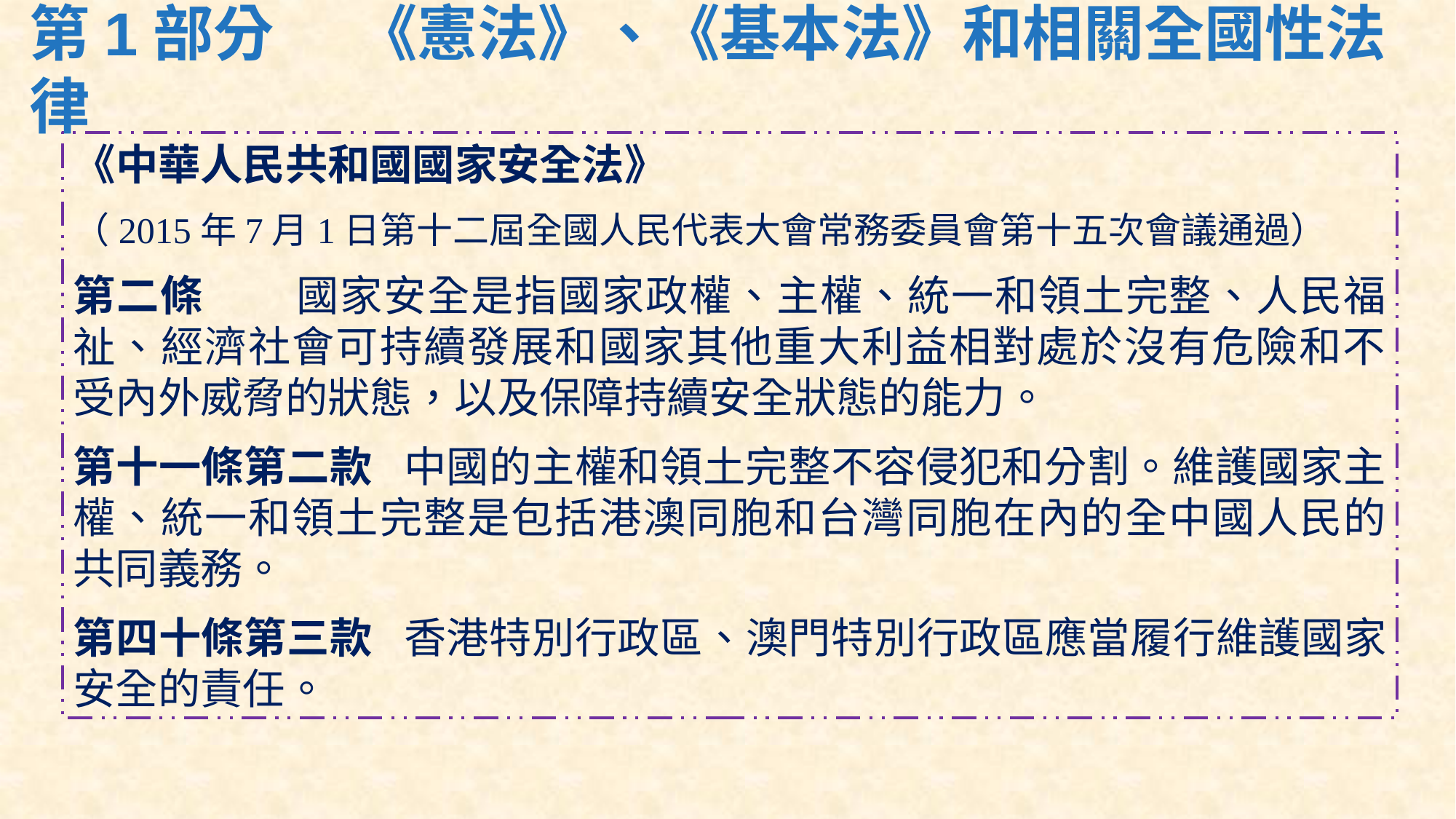

# 第1部分	《憲法》、《基本法》和相關全國性法律
《中華人民共和國國家安全法》
（2015年7月1日第十二屆全國人民代表大會常務委員會第十五次會議通過）
第二條	國家安全是指國家政權、主權、統一和領土完整、人民福祉、經濟社會可持續發展和國家其他重大利益相對處於沒有危險和不受內外威脅的狀態，以及保障持續安全狀態的能力。
第十一條第二款	中國的主權和領土完整不容侵犯和分割。維護國家主權、統一和領土完整是包括港澳同胞和台灣同胞在內的全中國人民的共同義務。
第四十條第三款	香港特別行政區、澳門特別行政區應當履行維護國家安全的責任。